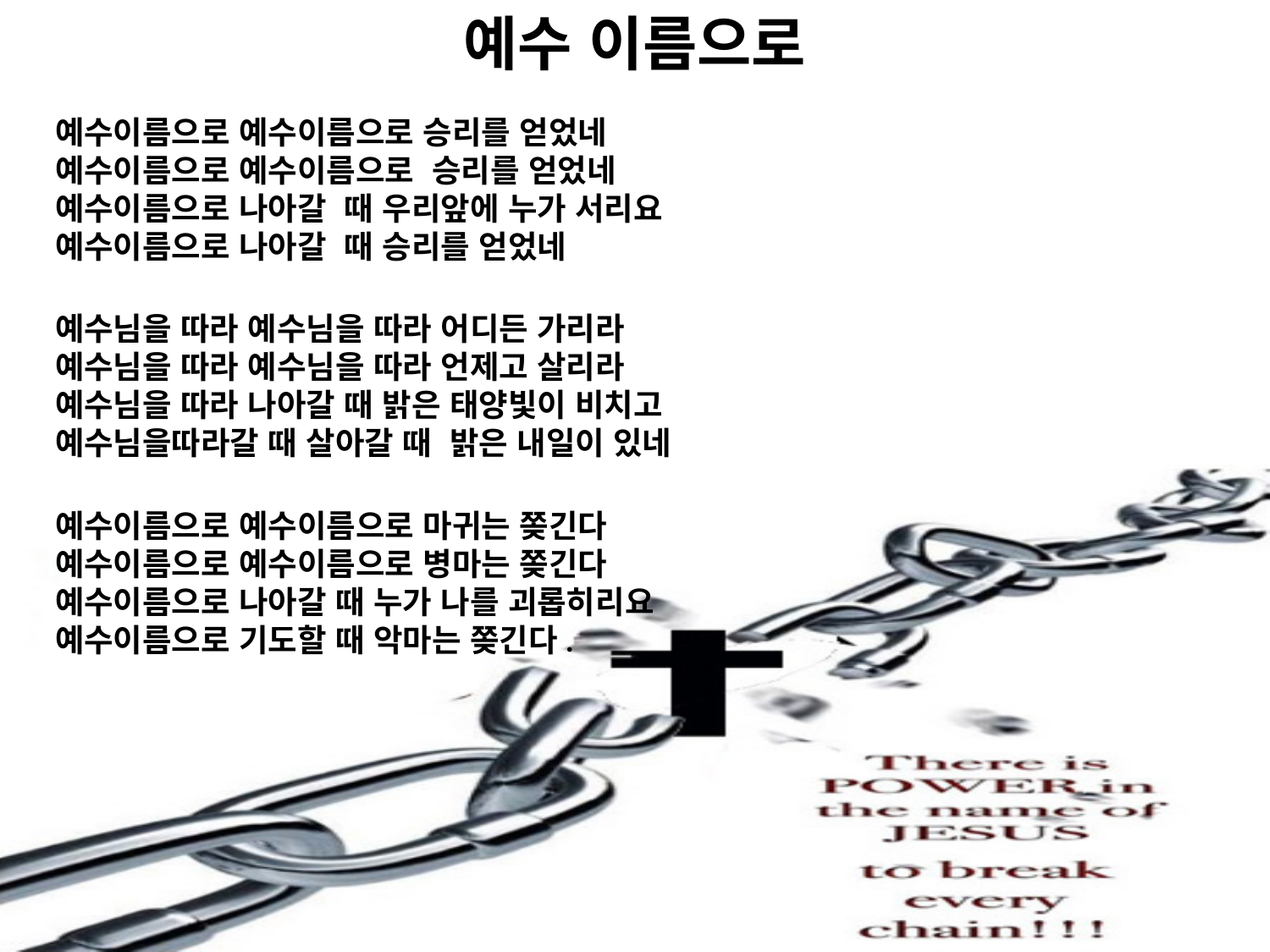

# 예수 이름으로
예수이름으로 예수이름으로 승리를 얻었네
예수이름으로 예수이름으로  승리를 얻었네
예수이름으로 나아갈  때 우리앞에 누가 서리요
예수이름으로 나아갈  때 승리를 얻었네
예수님을 따라 예수님을 따라 어디든 가리라
예수님을 따라 예수님을 따라 언제고 살리라
예수님을 따라 나아갈 때 밝은 태양빛이 비치고
예수님을따라갈 때 살아갈 때  밝은 내일이 있네
예수이름으로 예수이름으로 마귀는 쫒긴다
예수이름으로 예수이름으로 병마는 쫒긴다
예수이름으로 나아갈 때 누가 나를 괴롭히리요
예수이름으로 기도할 때 악마는 쫒긴다.